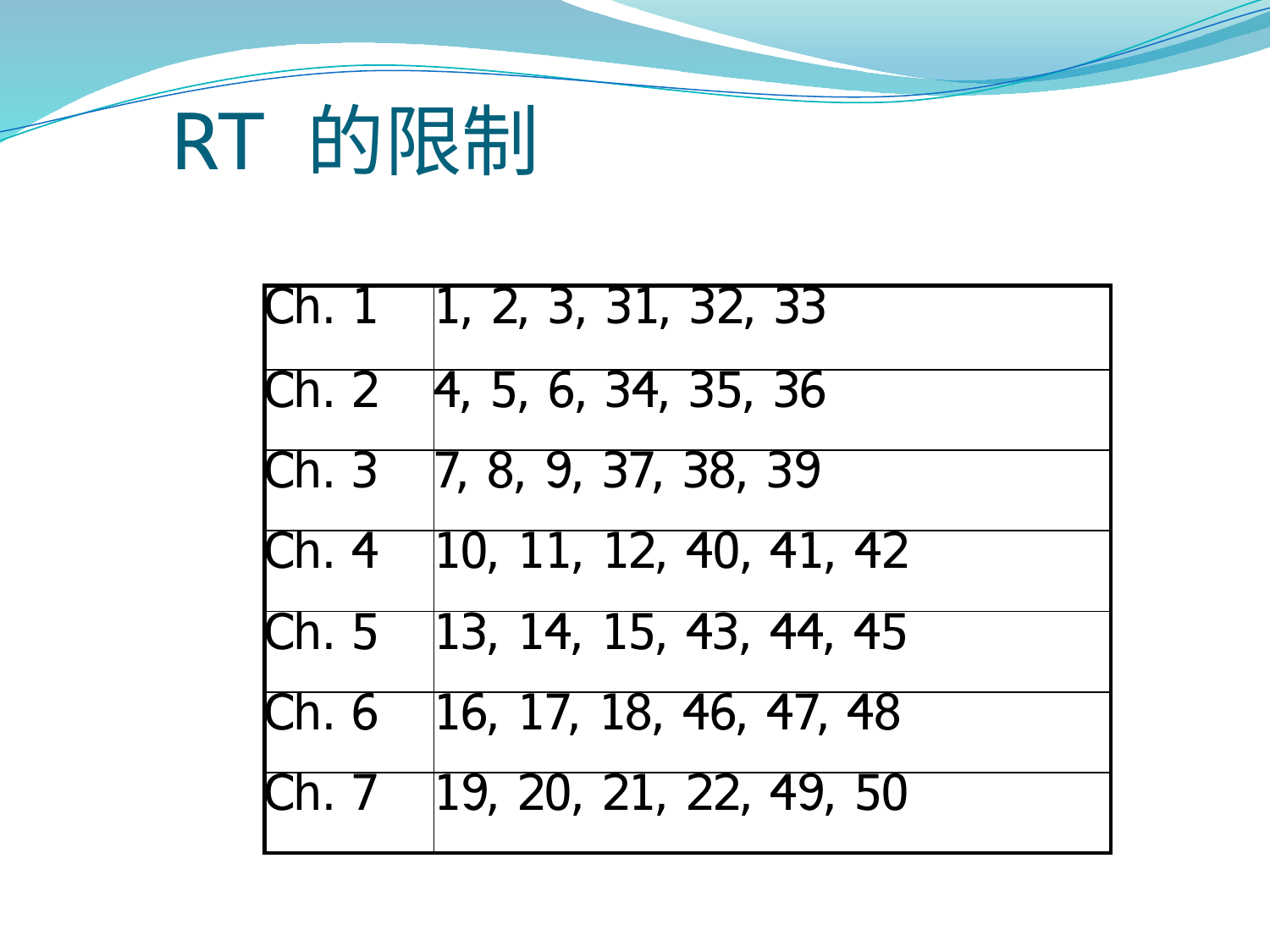

# RT 的限制
| Ch. 1 | 1, 2, 3, 31, 32, 33 |
| --- | --- |
| Ch. 2 | 4, 5, 6, 34, 35, 36 |
| Ch. 3 | 7, 8, 9, 37, 38, 39 |
| Ch. 4 | 10, 11, 12, 40, 41, 42 |
| Ch. 5 | 13, 14, 15, 43, 44, 45 |
| Ch. 6 | 16, 17, 18, 46, 47, 48 |
| Ch. 7 | 19, 20, 21, 22, 49, 50 |